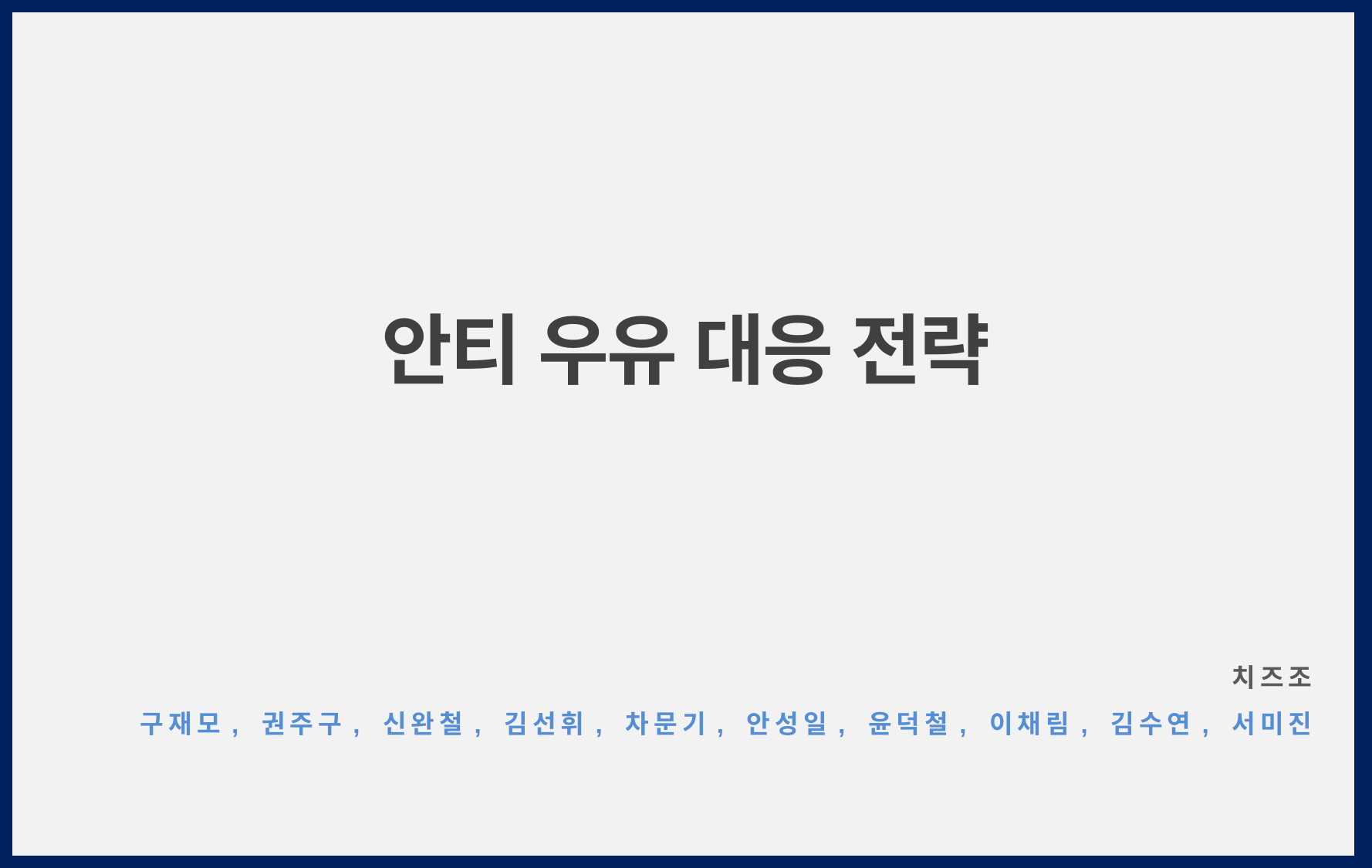

# 안티 우유 대응 전략
치즈조
구재모, 권주구, 신완철, 김선휘, 차문기, 안성일, 윤덕철, 이채림, 김수연, 서미진